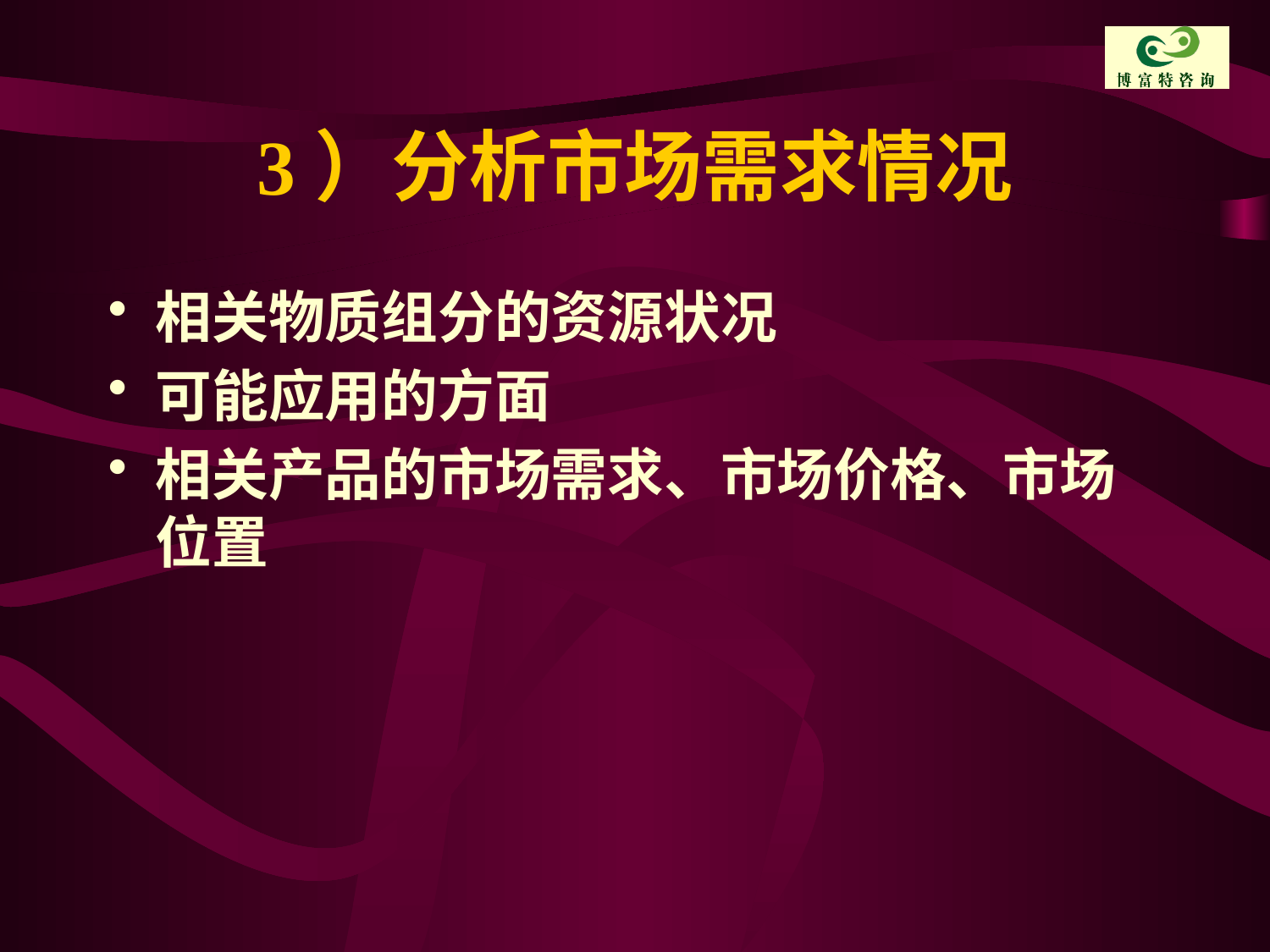

# 3）分析市场需求情况
相关物质组分的资源状况
可能应用的方面
相关产品的市场需求、市场价格、市场位置